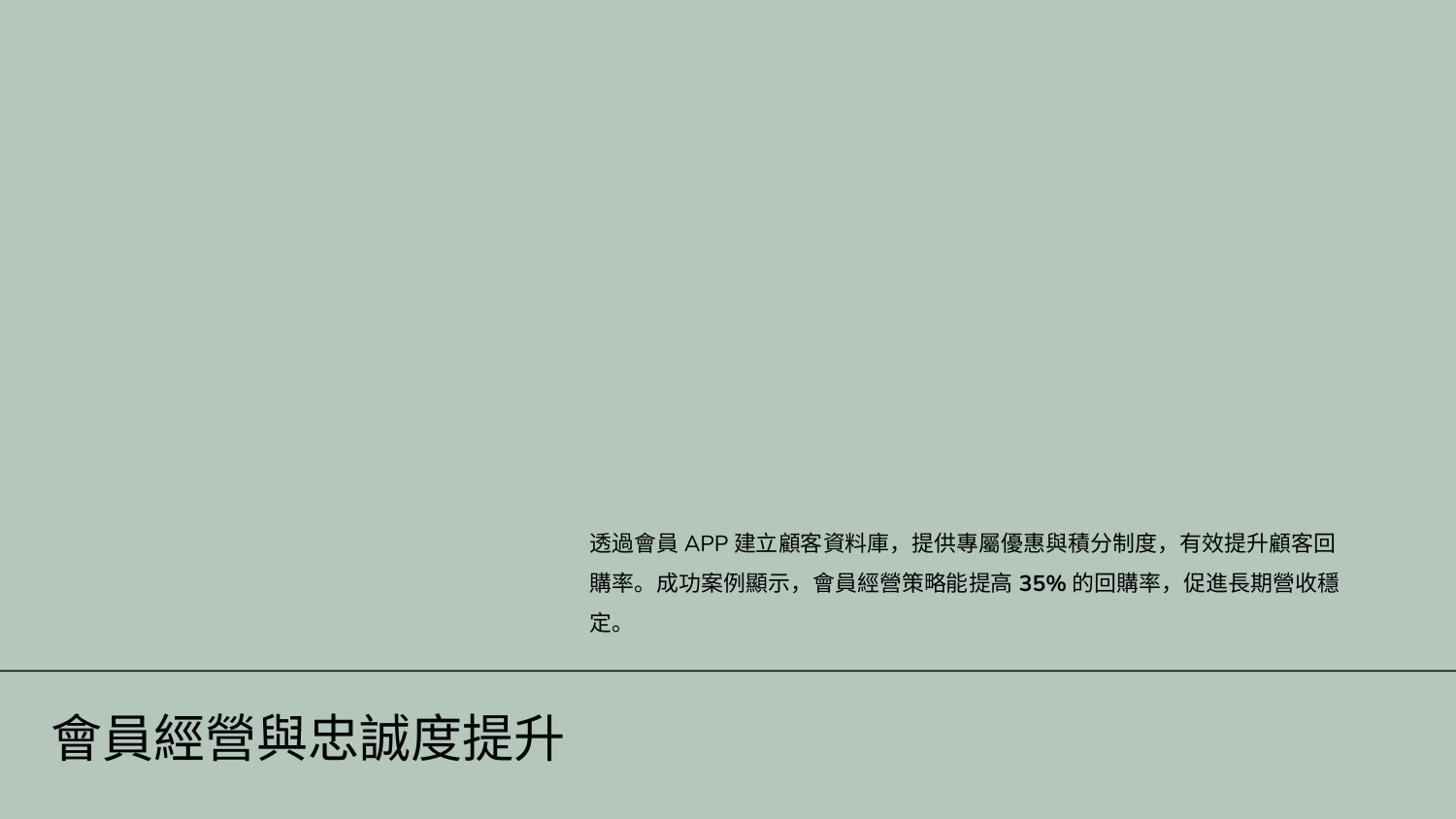

透過會員APP建立顧客資料庫，提供專屬優惠與積分制度，有效提升顧客回購率。成功案例顯示，會員經營策略能提高35%的回購率，促進長期營收穩定。
# 會員經營與忠誠度提升